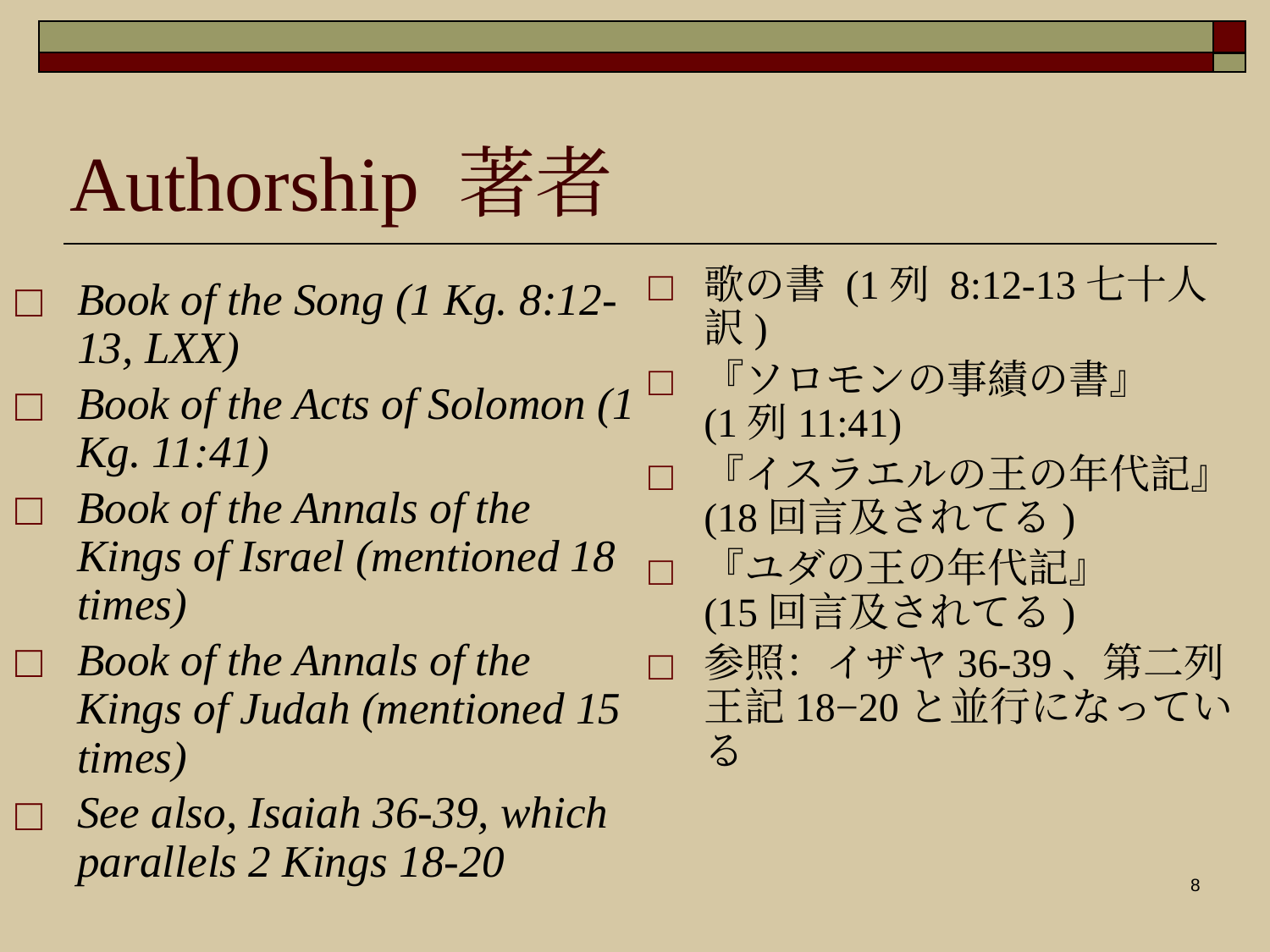

# Authorship 著者

歌の書 (1列 8:12-13七十人訳)
『ソロモンの事績の書』　　 (1列11:41)
『イスラエルの王の年代記』 (18回言及されてる)
『ユダの王の年代記』
(15回言及されてる)
参照：イザヤ36-39、第二列王記18−20と並行になっている

Book of the Song (1 Kg. 8:12-13, LXX)
Book of the Acts of Solomon (1 Kg. 11:41)
Book of the Annals of the Kings of Israel (mentioned 18 times)
Book of the Annals of the Kings of Judah (mentioned 15 times)
See also, Isaiah 36-39, which parallels 2 Kings 18-20
8